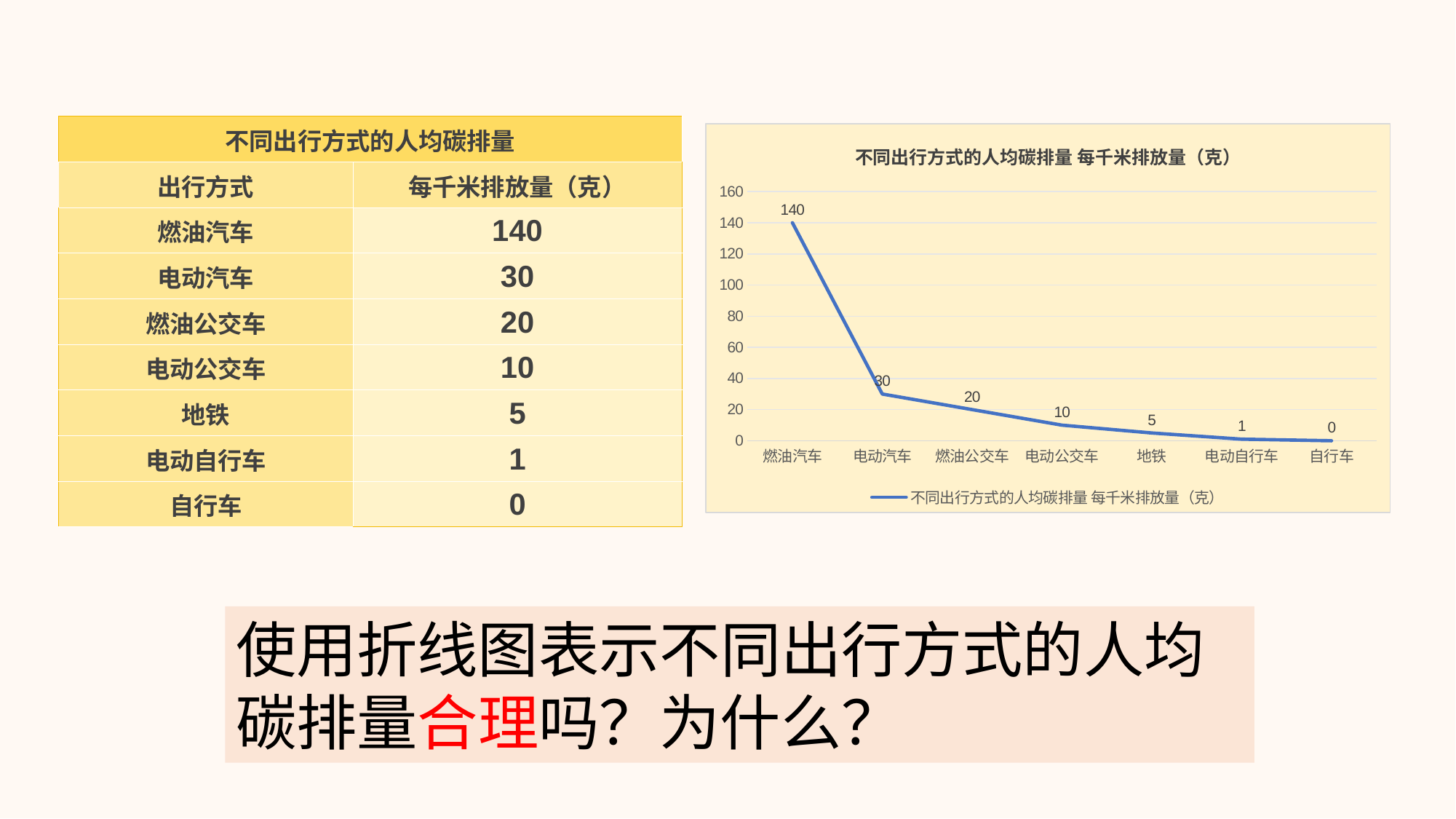

| 不同出行方式的人均碳排量 |  |
| --- | --- |
| 出行方式 | 每千米排放量（克） |
| 燃油汽车 | 140 |
| 电动汽车 | 30 |
| 燃油公交车 | 20 |
| 电动公交车 | 10 |
| 地铁 | 5 |
| 电动自行车 | 1 |
| 自行车 | 0 |

### Chart:

| Category | 不同出行方式的人均碳排量 每千米排放量（克） |
|---|---|
| 燃油汽车 | 140.0 |
| 电动汽车 | 30.0 |
| 燃油公交车 | 20.0 |
| 电动公交车 | 10.0 |
| 地铁 | 5.0 |
| 电动自行车 | 1.0 |
| 自行车 | 0.0 |
使用折线图表示不同出行方式的人均碳排量合理吗？为什么？